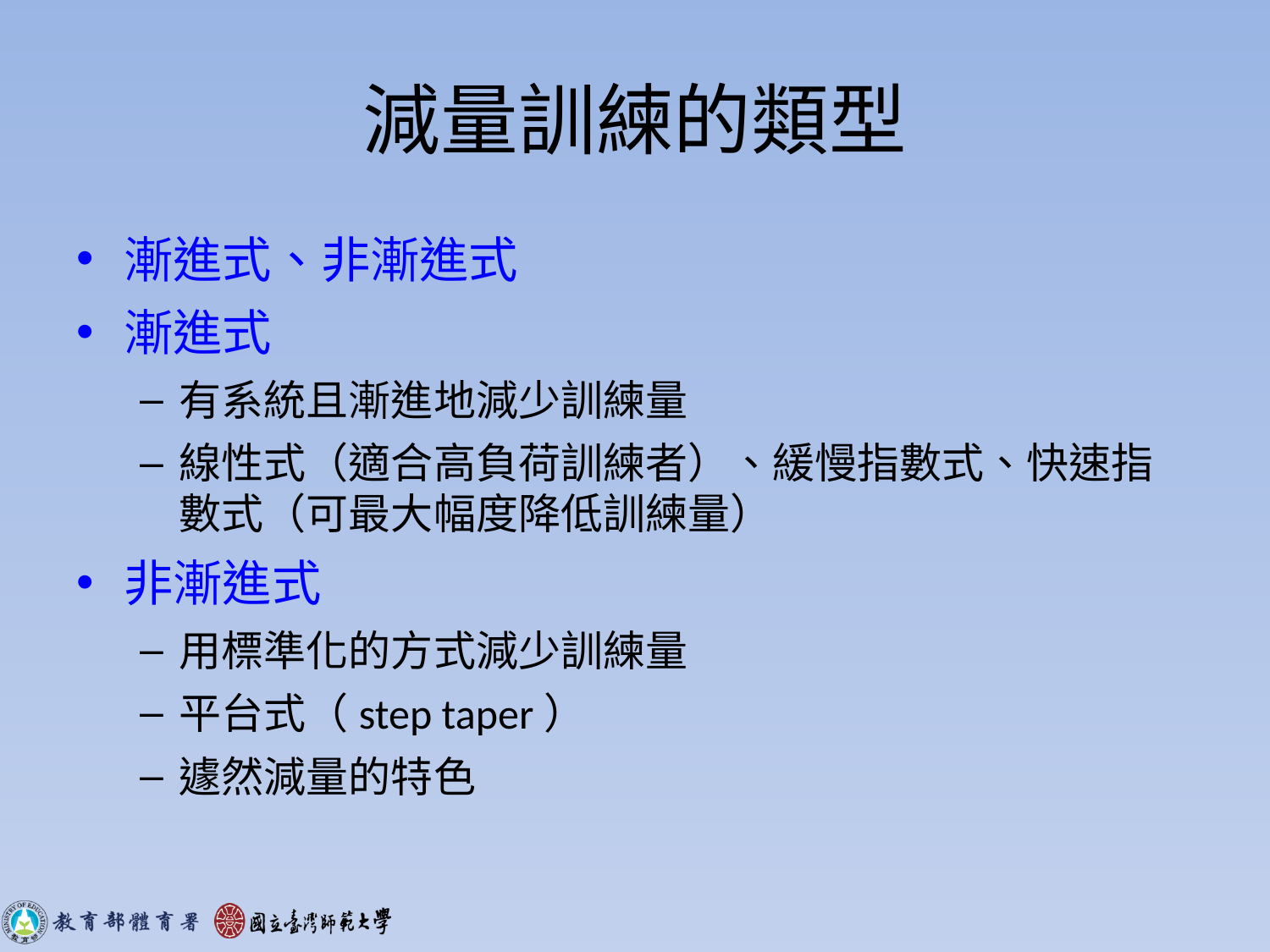

# 減量訓練的類型
漸進式、非漸進式
漸進式
有系統且漸進地減少訓練量
線性式（適合高負荷訓練者）、緩慢指數式、快速指數式（可最大幅度降低訓練量）
非漸進式
用標準化的方式減少訓練量
平台式（step taper）
遽然減量的特色